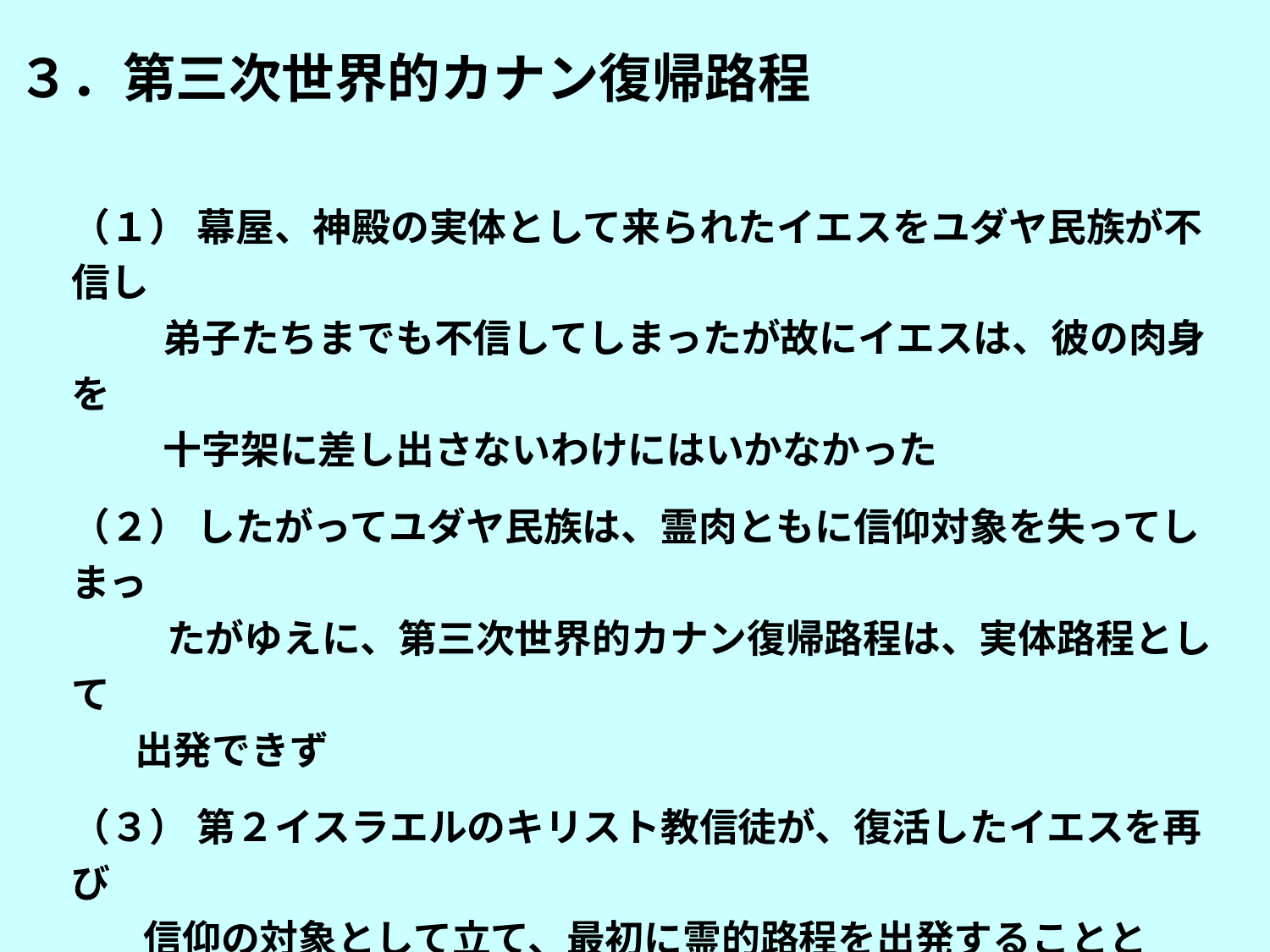

３．第三次世界的カナン復帰路程
（１） 幕屋、神殿の実体として来られたイエスをユダヤ民族が不信し
    　弟子たちまでも不信してしまったが故にイエスは、彼の肉身を
    　十字架に差し出さないわけにはいかなかった
（２） したがってユダヤ民族は、霊肉ともに信仰対象を失ってしまっ
　  　たがゆえに、第三次世界的カナン復帰路程は、実体路程として
      出発できず
（３） 第２イスラエルのキリスト教信徒が、復活したイエスを再び
       信仰の対象として立て、最初に霊的路程を出発することとなった